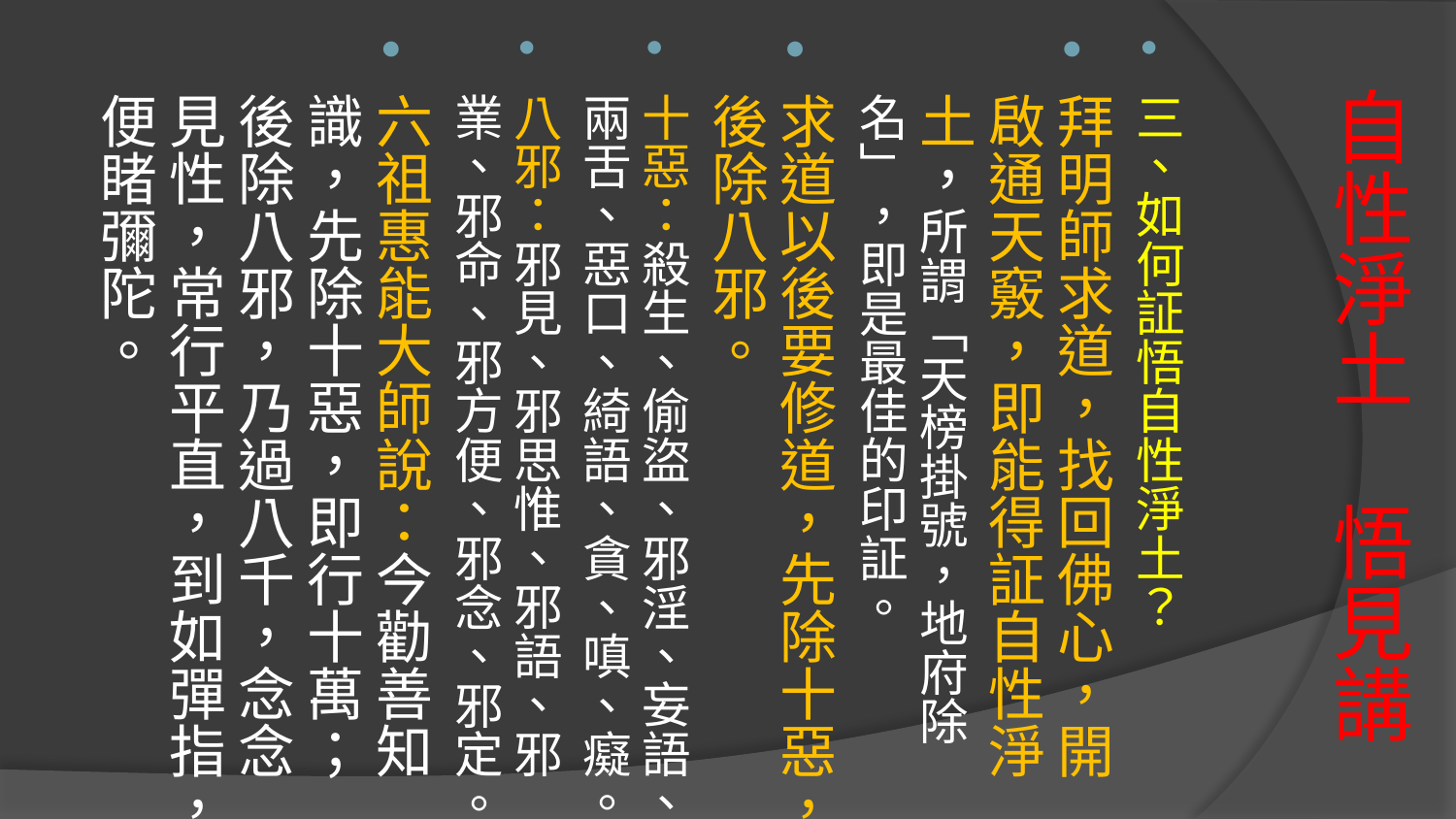

三、如何証悟自性淨土？
拜明師求道，找回佛心，開啟通天竅，即能得証自性淨土，所謂「天榜掛號，地府除名」，即是最佳的印証。
求道以後要修道，先除十惡，後除八邪。
十惡：殺生、偷盜、邪淫、妄語、兩舌、惡口、綺語、貪、嗔、癡。
八邪：邪見、邪思惟、邪語、邪業、邪命、邪方便、邪念、邪定。
六祖惠能大師說：今勸善知識，先除十惡，即行十萬；後除八邪，乃過八千，念念見性，常行平直，到如彈指，便睹彌陀。

# 自性淨土     悟見講